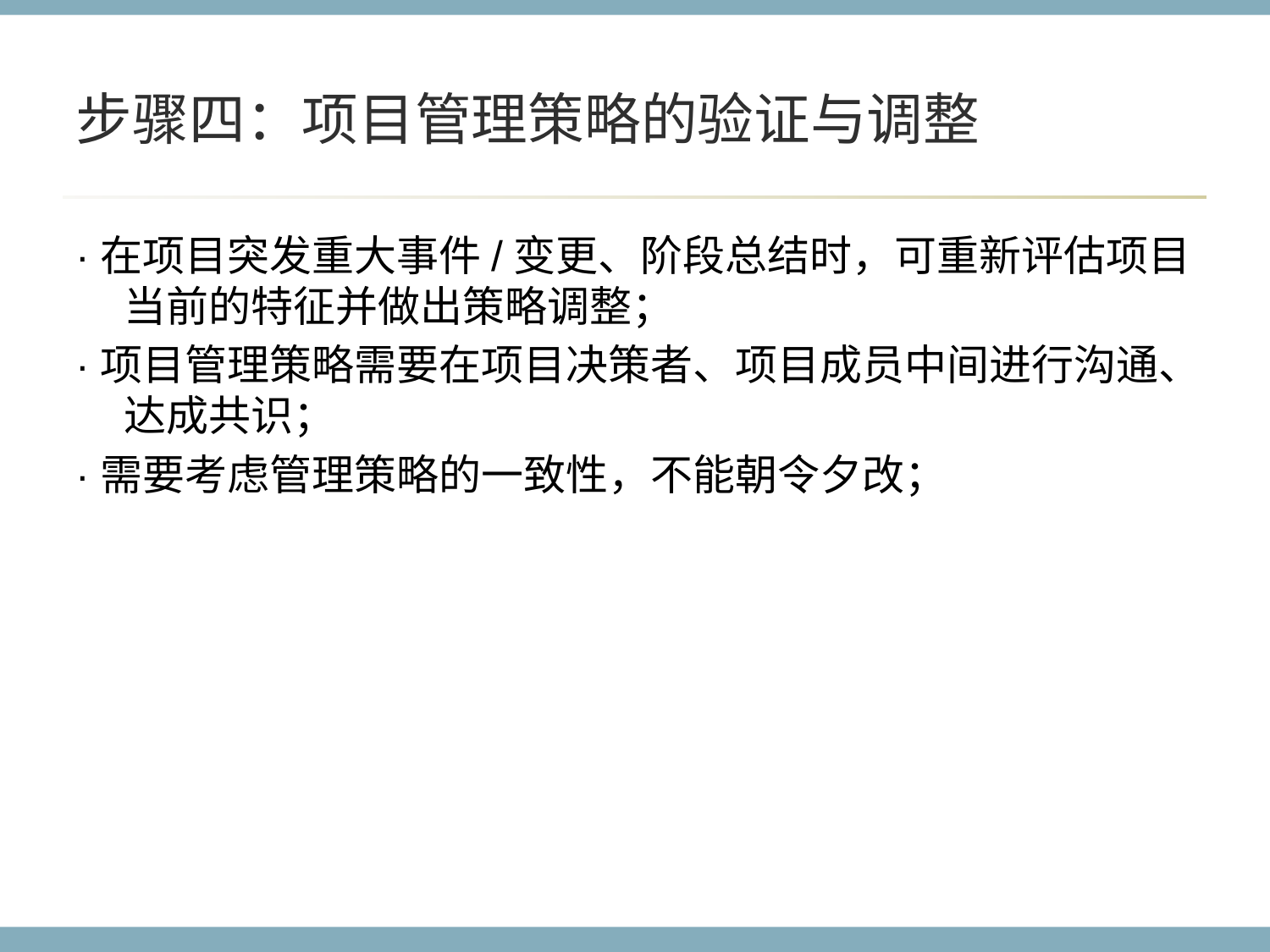

# 步骤四：项目管理策略的验证与调整
·在项目突发重大事件/变更、阶段总结时，可重新评估项目当前的特征并做出策略调整；
·项目管理策略需要在项目决策者、项目成员中间进行沟通、达成共识；
·需要考虑管理策略的一致性，不能朝令夕改；